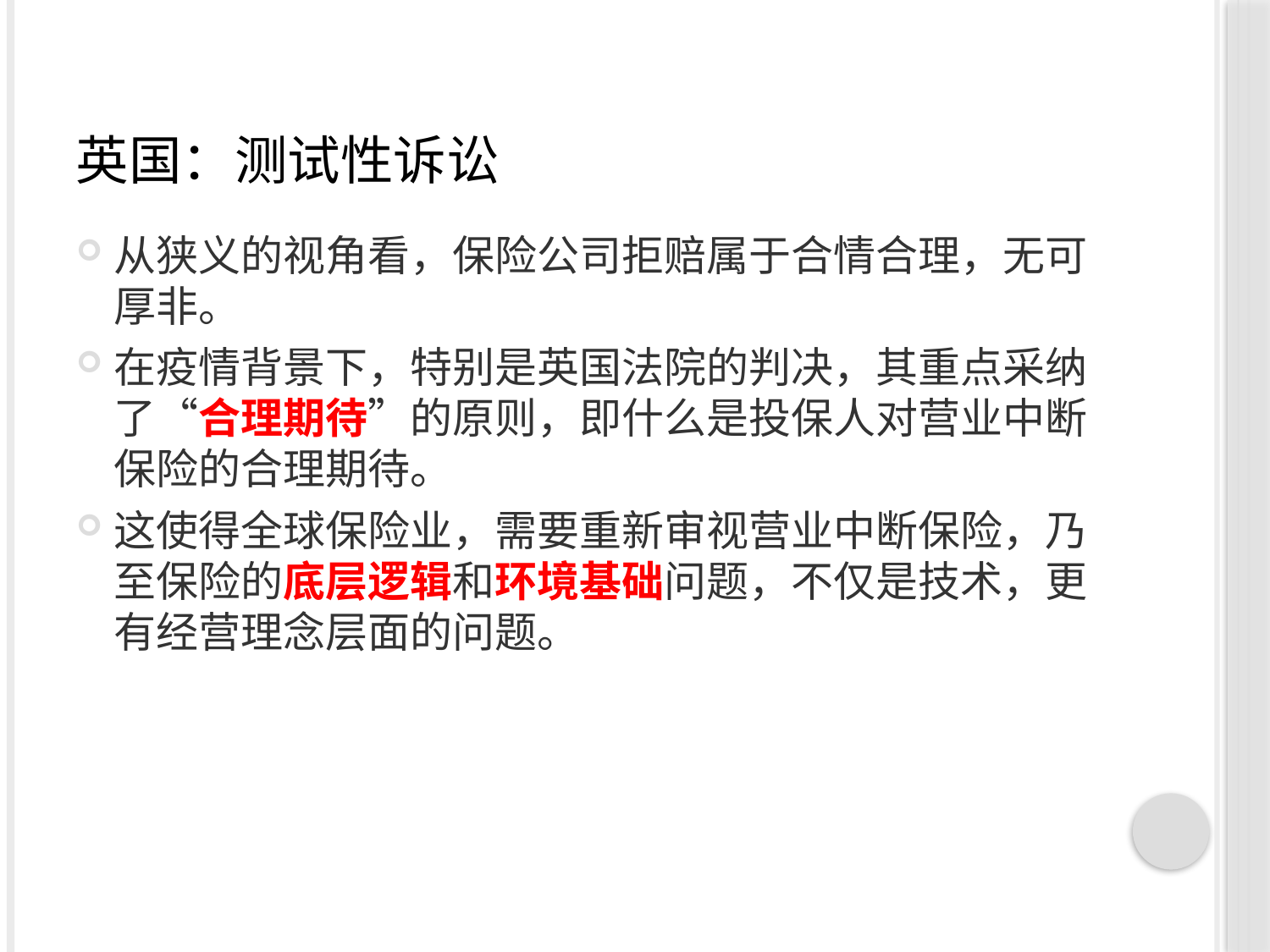

# 英国：测试性诉讼
从狭义的视角看，保险公司拒赔属于合情合理，无可厚非。
在疫情背景下，特别是英国法院的判决，其重点采纳了“合理期待”的原则，即什么是投保人对营业中断保险的合理期待。
这使得全球保险业，需要重新审视营业中断保险，乃至保险的底层逻辑和环境基础问题，不仅是技术，更有经营理念层面的问题。